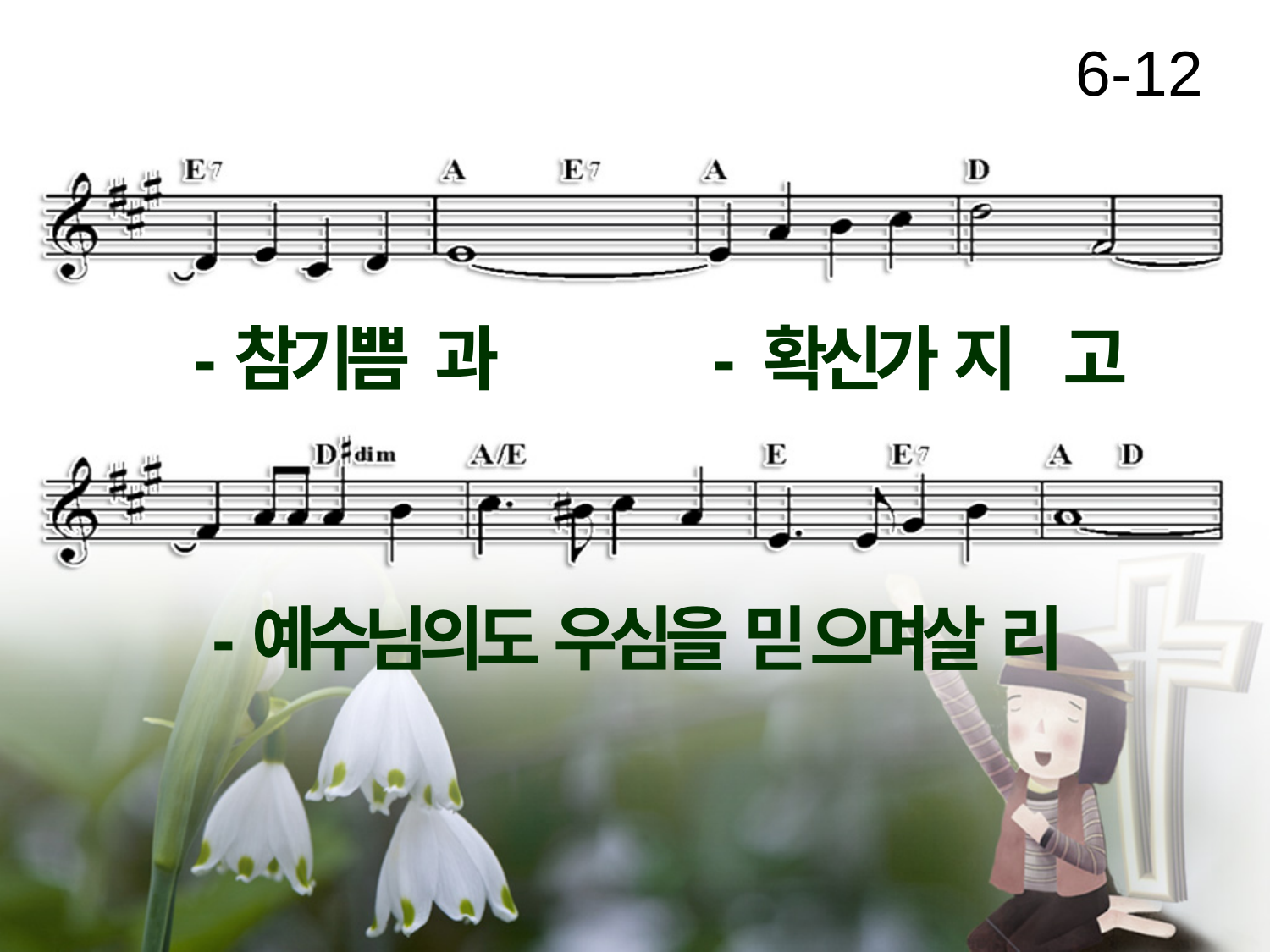

6-12
-참기쁨   과                  - 확신가  지     고
-예수님의도  우심을  믿 으며살  리